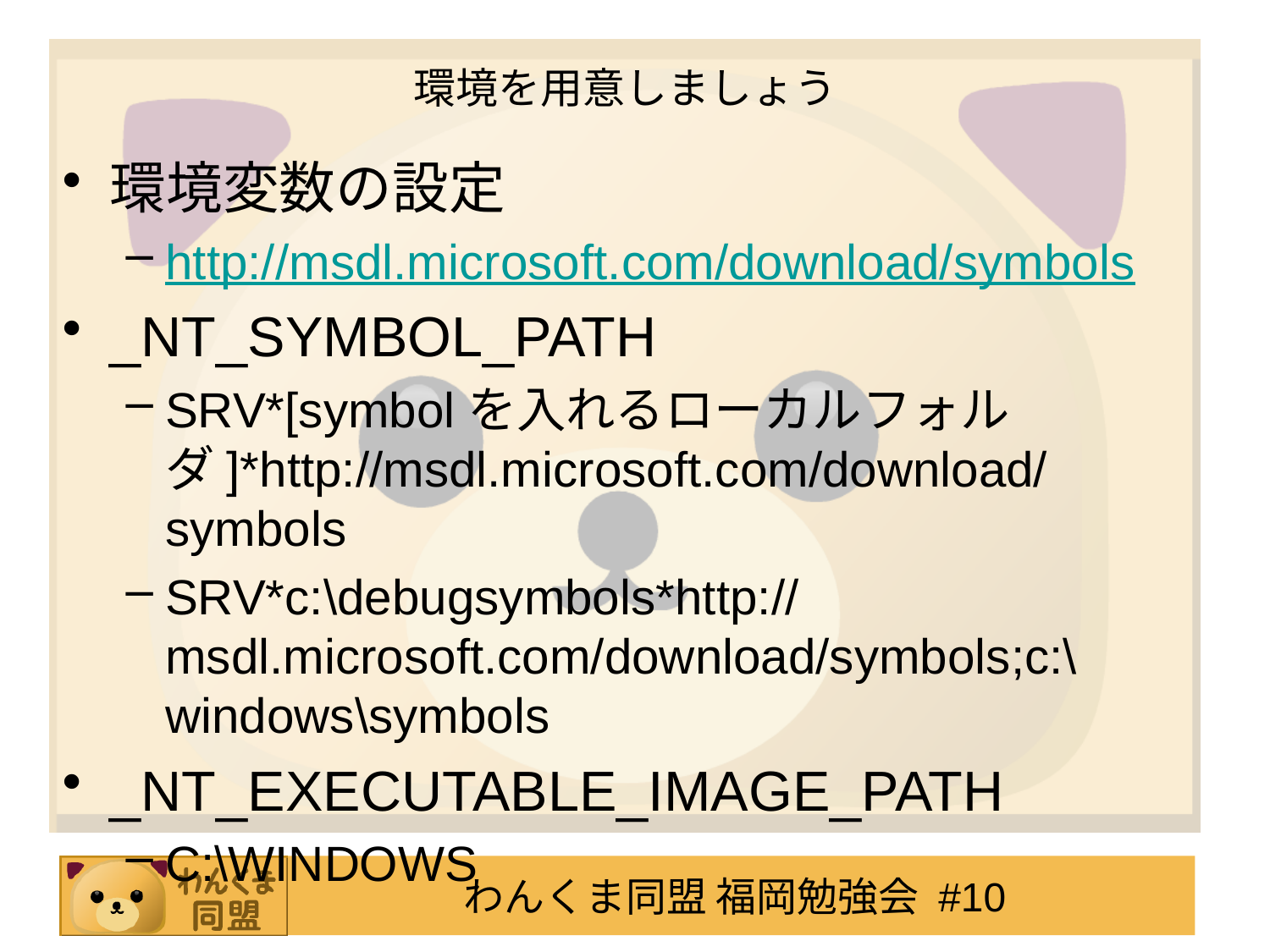

# 環境を用意しましょう
環境変数の設定
http://msdl.microsoft.com/download/symbols
_NT_SYMBOL_PATH
SRV*[symbolを入れるローカルフォルダ]*http://msdl.microsoft.com/download/symbols
SRV*c:\debugsymbols*http://msdl.microsoft.com/download/symbols;c:\windows\symbols
_NT_EXECUTABLE_IMAGE_PATH
C:\WINDOWS